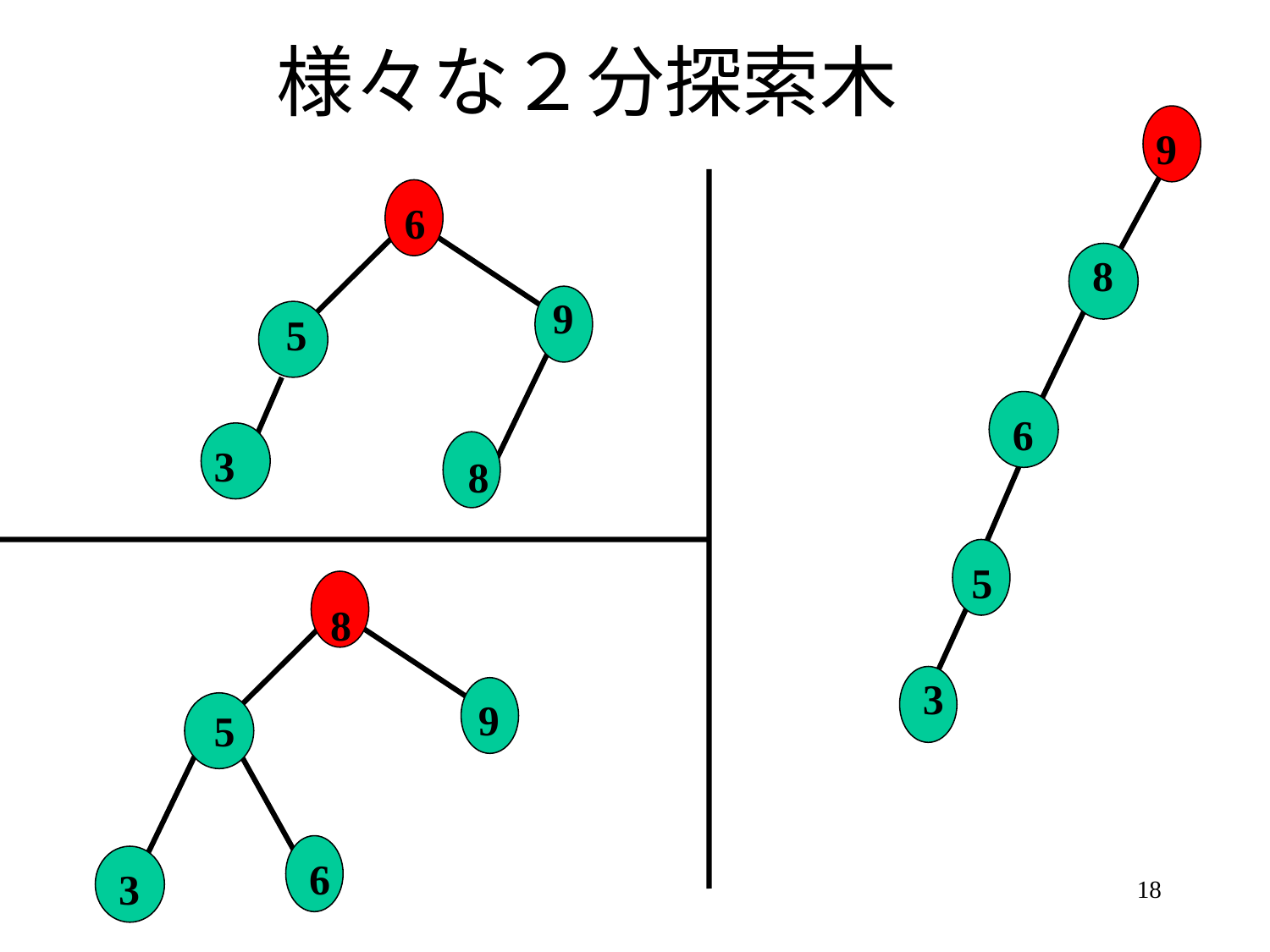

# 様々な２分探索木

9

6

8
9

5

6
3
8

5

8

3

9

5

6
3
18